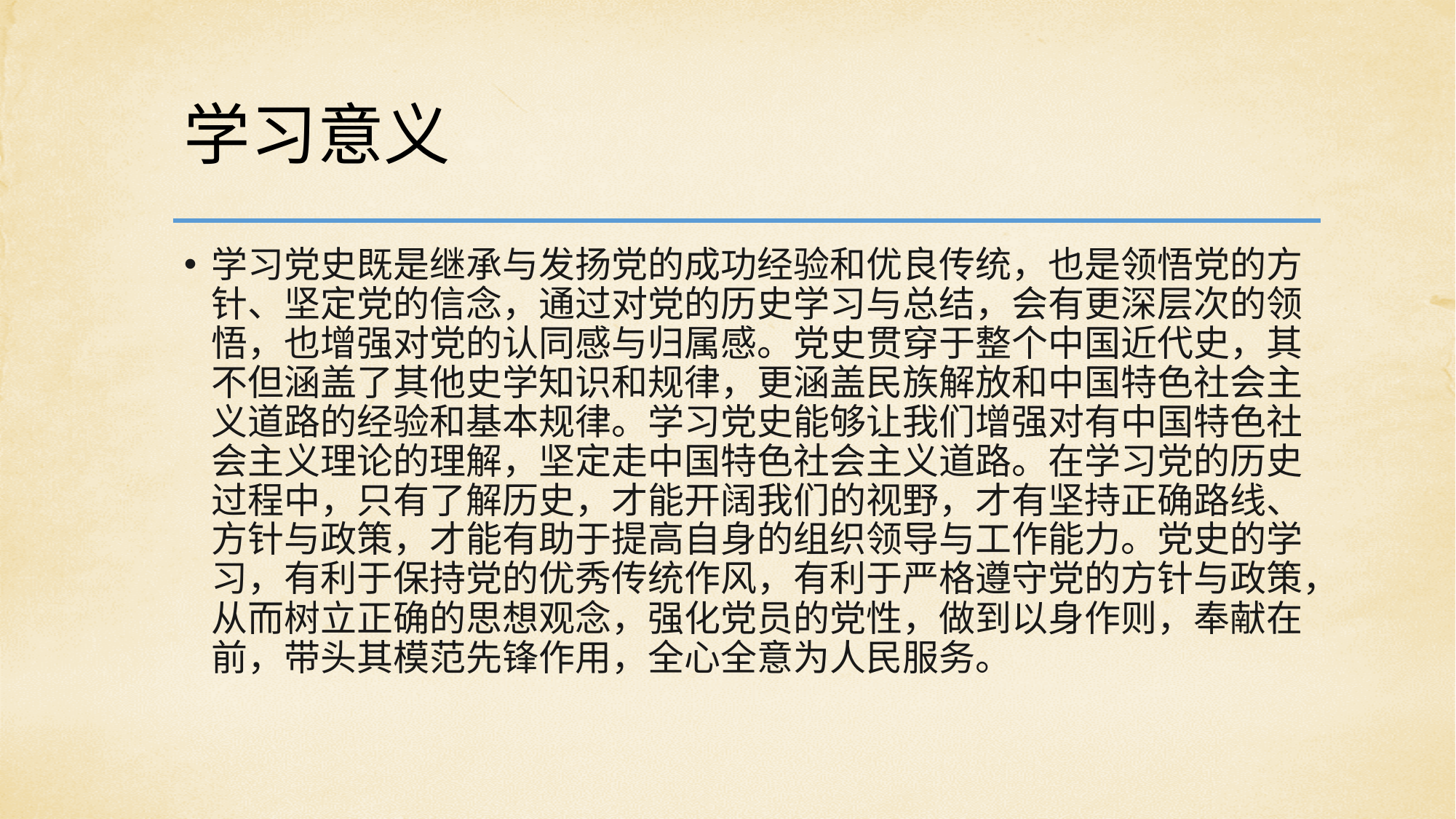

# 学习意义
学习党史既是继承与发扬党的成功经验和优良传统，也是领悟党的方针、坚定党的信念，通过对党的历史学习与总结，会有更深层次的领悟，也增强对党的认同感与归属感。党史贯穿于整个中国近代史，其不但涵盖了其他史学知识和规律，更涵盖民族解放和中国特色社会主义道路的经验和基本规律。学习党史能够让我们增强对有中国特色社会主义理论的理解，坚定走中国特色社会主义道路。在学习党的历史过程中，只有了解历史，才能开阔我们的视野，才有坚持正确路线、方针与政策，才能有助于提高自身的组织领导与工作能力。党史的学习，有利于保持党的优秀传统作风，有利于严格遵守党的方针与政策，从而树立正确的思想观念，强化党员的党性，做到以身作则，奉献在前，带头其模范先锋作用，全心全意为人民服务。